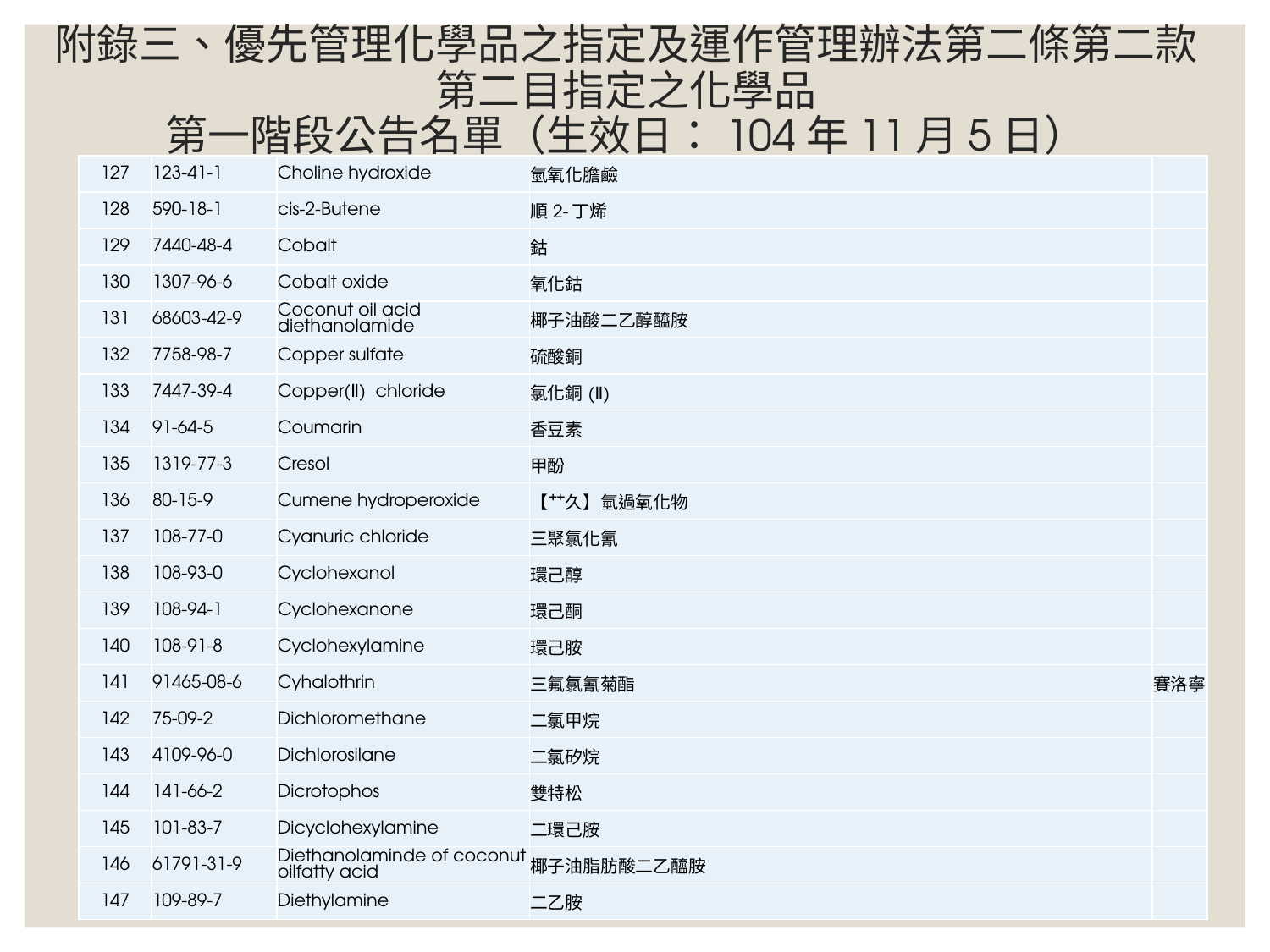

# 附錄三、優先管理化學品之指定及運作管理辦法第二條第二款第二目指定之化學品 第一階段公告名單（生效日：104年11月5日）
| 127 | 123-41-1 | Choline hydroxide | 氫氧化膽鹼 |  |
| --- | --- | --- | --- | --- |
| 128 | 590-18-1 | cis-2-Butene | 順2-丁烯 |  |
| 129 | 7440-48-4 | Cobalt | 鈷 |  |
| 130 | 1307-96-6 | Cobalt oxide | 氧化鈷 |  |
| 131 | 68603-42-9 | Coconut oil acid diethanolamide | 椰子油酸二乙醇醯胺 |  |
| 132 | 7758-98-7 | Copper sulfate | 硫酸銅 |  |
| 133 | 7447-39-4 | Copper(Ⅱ) chloride | 氯化銅(Ⅱ) |  |
| 134 | 91-64-5 | Coumarin | 香豆素 |  |
| 135 | 1319-77-3 | Cresol | 甲酚 |  |
| 136 | 80-15-9 | Cumene hydroperoxide | 【艹久】氫過氧化物 |  |
| 137 | 108-77-0 | Cyanuric chloride | 三聚氯化氰 |  |
| 138 | 108-93-0 | Cyclohexanol | 環己醇 |  |
| 139 | 108-94-1 | Cyclohexanone | 環己酮 |  |
| 140 | 108-91-8 | Cyclohexylamine | 環己胺 |  |
| 141 | 91465-08-6 | Cyhalothrin | 三氟氯氰菊酯 | 賽洛寧 |
| 142 | 75-09-2 | Dichloromethane | 二氯甲烷 |  |
| 143 | 4109-96-0 | Dichlorosilane | 二氯矽烷 |  |
| 144 | 141-66-2 | Dicrotophos | 雙特松 |  |
| 145 | 101-83-7 | Dicyclohexylamine | 二環己胺 |  |
| 146 | 61791-31-9 | Diethanolaminde of coconut oilfatty acid | 椰子油脂肪酸二乙醯胺 |  |
| 147 | 109-89-7 | Diethylamine | 二乙胺 |  |